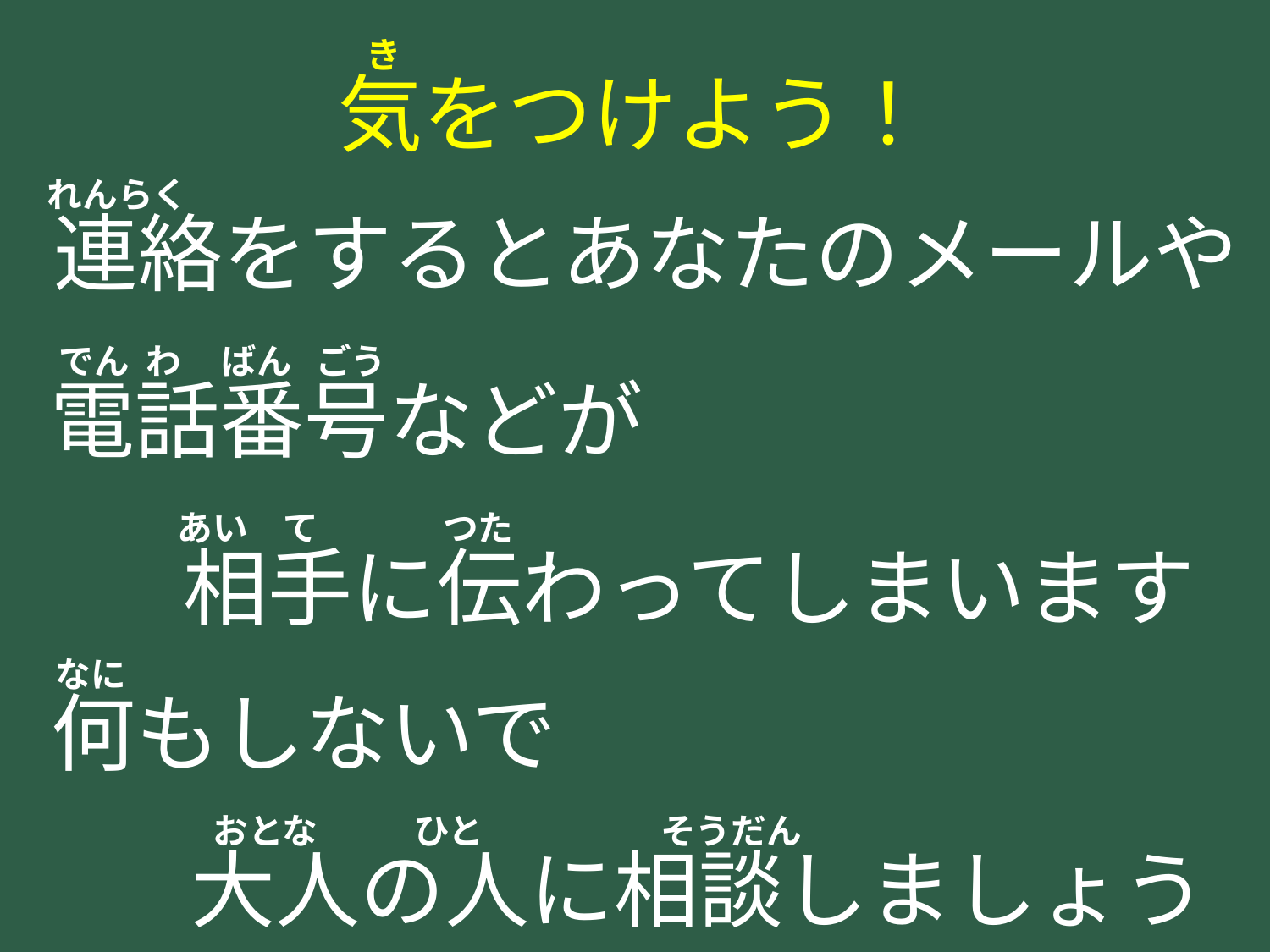

き
気をつけよう！
れんらく
連絡をするとあなたのメールや
でん  わ     ばん   ごう
電話番号などが
あい　て
つた
相手に伝わってしまいます
なに
何もしないで
おとな
ひと　　　　　そうだん
大人の人に相談しましょう